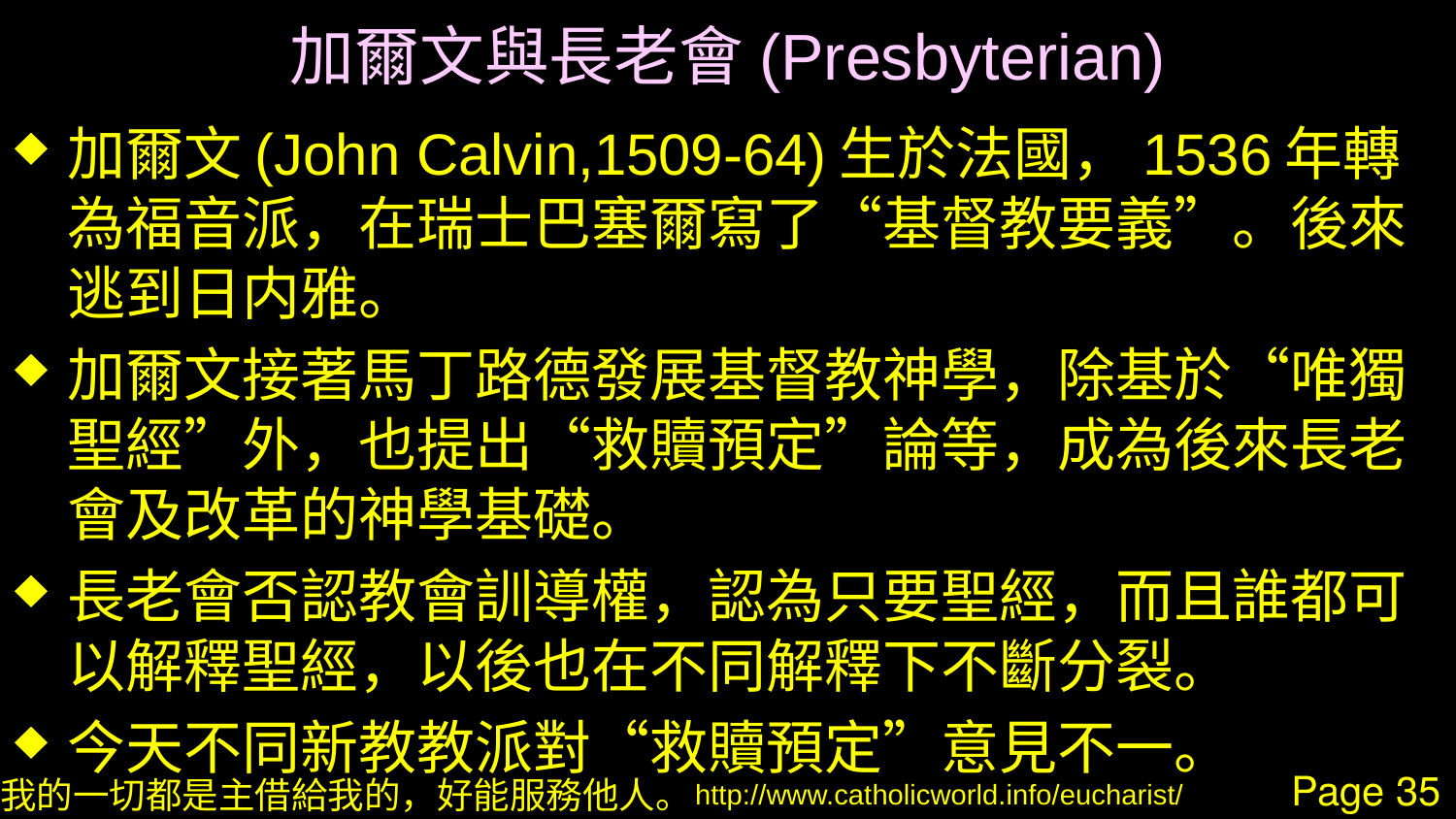

# 加爾文與長老會(Presbyterian)
加爾文(John Calvin,1509-64)生於法國，1536年轉為福音派，在瑞士巴塞爾寫了“基督教要義”。後來逃到日内雅。
加爾文接著馬丁路德發展基督教神學，除基於“唯獨聖經”外，也提出“救贖預定”論等，成為後來長老會及改革的神學基礎。
長老會否認教會訓導權，認為只要聖經，而且誰都可以解釋聖經，以後也在不同解釋下不斷分裂。
今天不同新教教派對“救贖預定”意見不一。